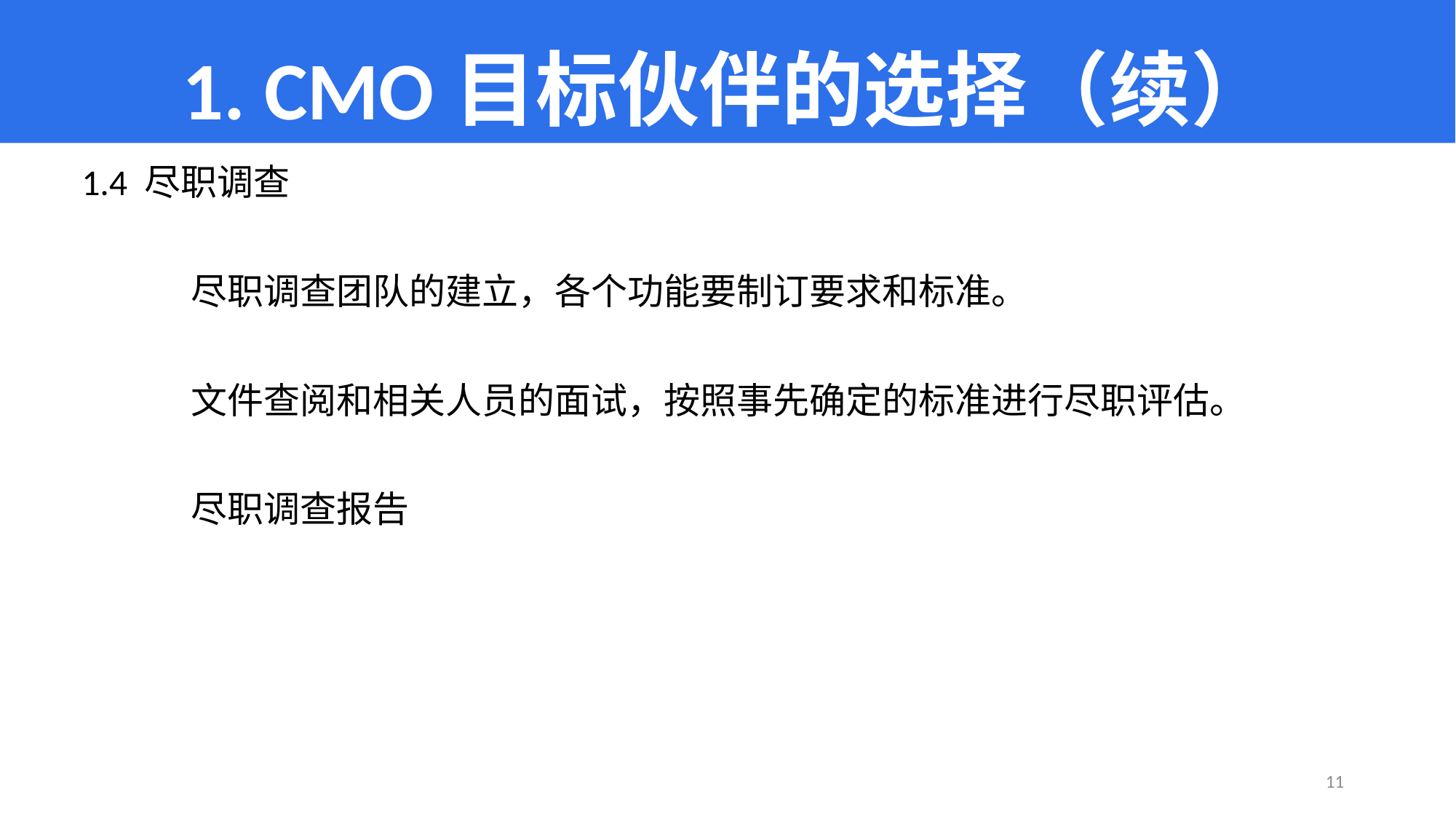

# 1. CMO目标伙伴的选择（续）
1.4 尽职调查

	尽职调查团队的建立，各个功能要制订要求和标准。

	文件查阅和相关人员的面试，按照事先确定的标准进行尽职评估。

	尽职调查报告

11